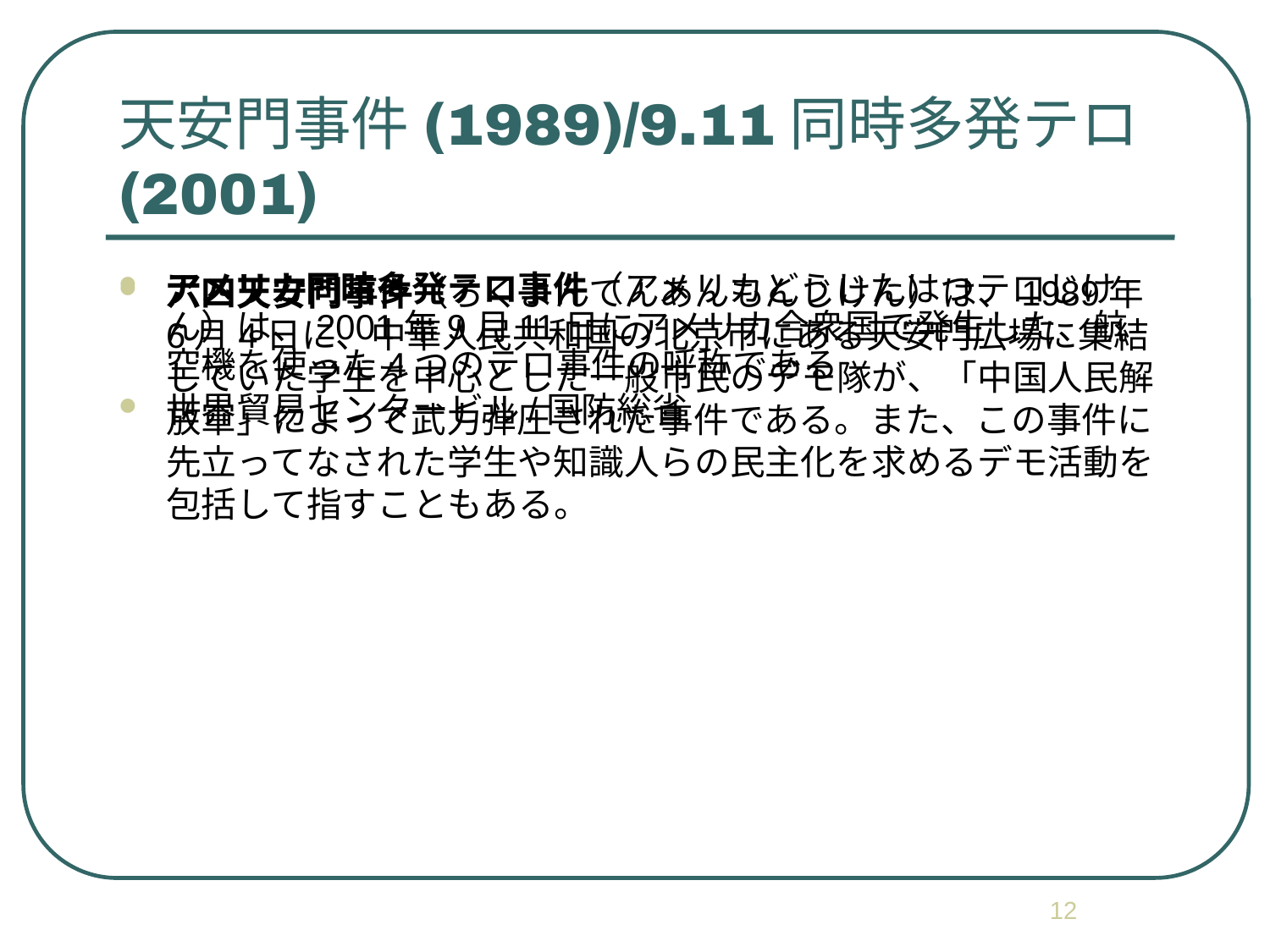

# 天安門事件(1989)/9.11同時多発テロ(2001)
六四天安門事件（ろくよんてんあんもんじけん）は、1989年6月4日に、中華人民共和国の北京市にある天安門広場に集結していた学生を中心とした一般市民のデモ隊が、「中国人民解放軍」によって武力弾圧された事件である。また、この事件に先立ってなされた学生や知識人らの民主化を求めるデモ活動を包括して指すこともある。
アメリカ同時多発テロ事件（アメリカどうじたはつテロじけん）は、2001年9月11日にアメリカ合衆国で発生した、航空機を使った4つのテロ事件の呼称である
世界貿易センタービル/国防総省
12